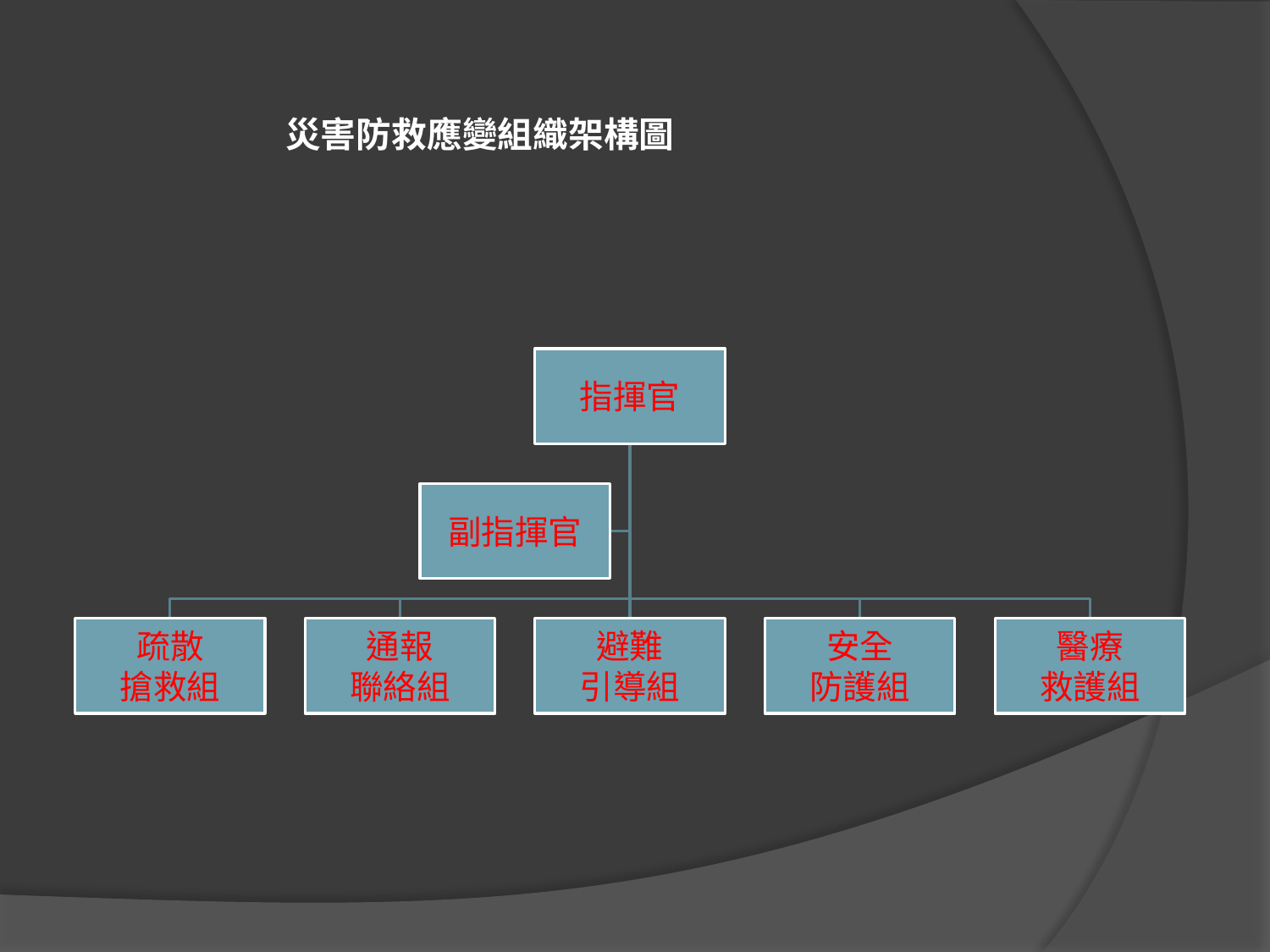

災害防救應變組織架構圖
指揮官
疏散
搶救組
通報
聯絡組
避難
引導組
安全
防護組
醫療
救護組
副指揮官